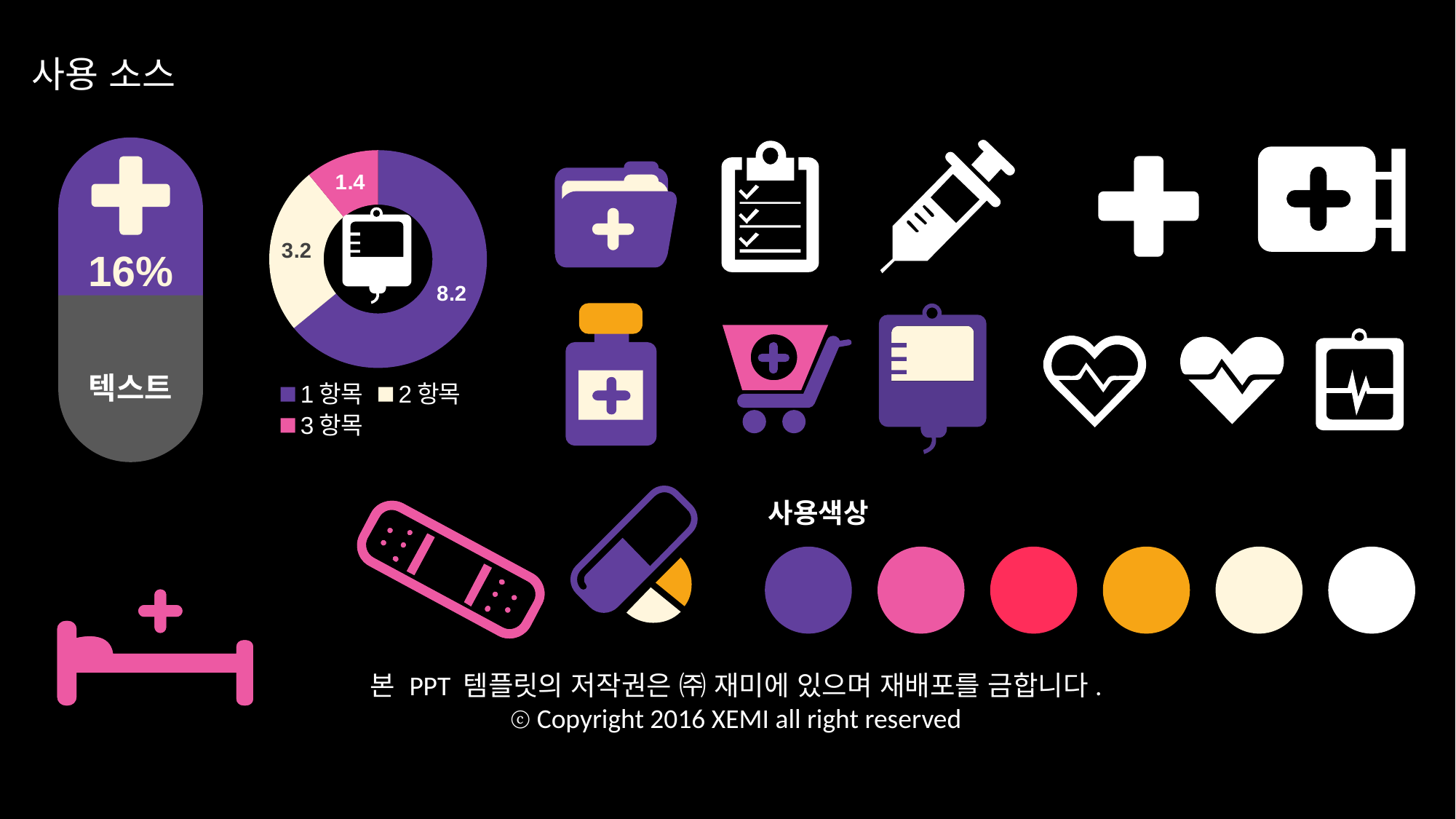

사용 소스

### Chart

| Category | 제목 |
|---|---|
| 1항목 | 8.2 |
| 2항목 | 3.2 |
| 3항목 | 1.4 |

16%

텍스트

사용색상

본 PPT 템플릿의 저작권은 ㈜ 재미에 있으며 재배포를 금합니다.
ⓒ Copyright 2016 XEMI all right reserved